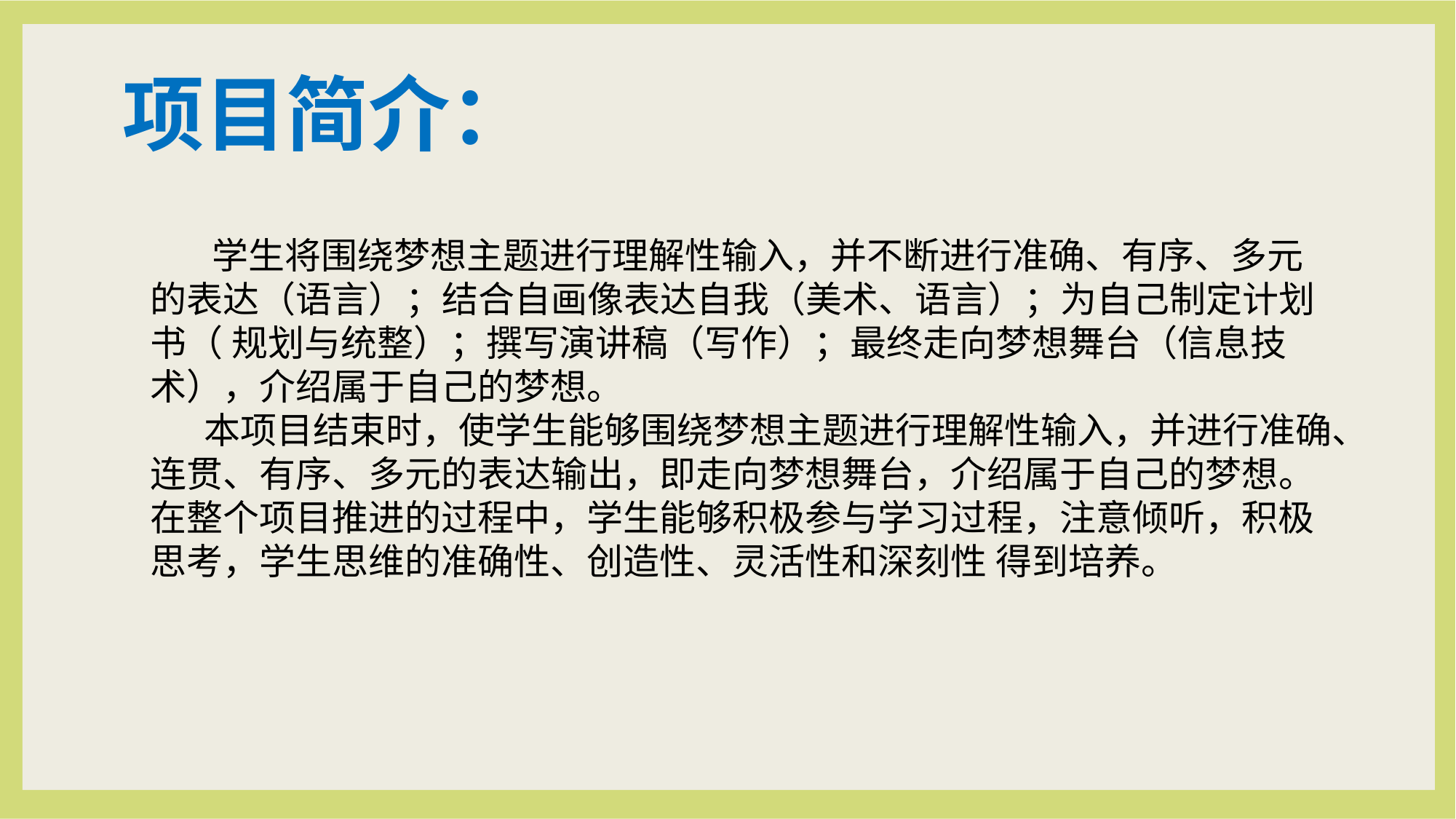

10
项目简介：
  学生将围绕梦想主题进行理解性输入，并不断进行准确、有序、多元的表达（语言）；结合自画像表达自我（美术、语言）；为自己制定计划书（ 规划与统整）；撰写演讲稿（写作）；最终走向梦想舞台（信息技术），介绍属于自己的梦想。
 本项目结束时，使学生能够围绕梦想主题进行理解性输入，并进行准确、连贯、有序、多元的表达输出，即走向梦想舞台，介绍属于自己的梦想。在整个项目推进的过程中，学生能够积极参与学习过程，注意倾听，积极思考，学生思维的准确性、创造性、灵活性和深刻性 得到培养。